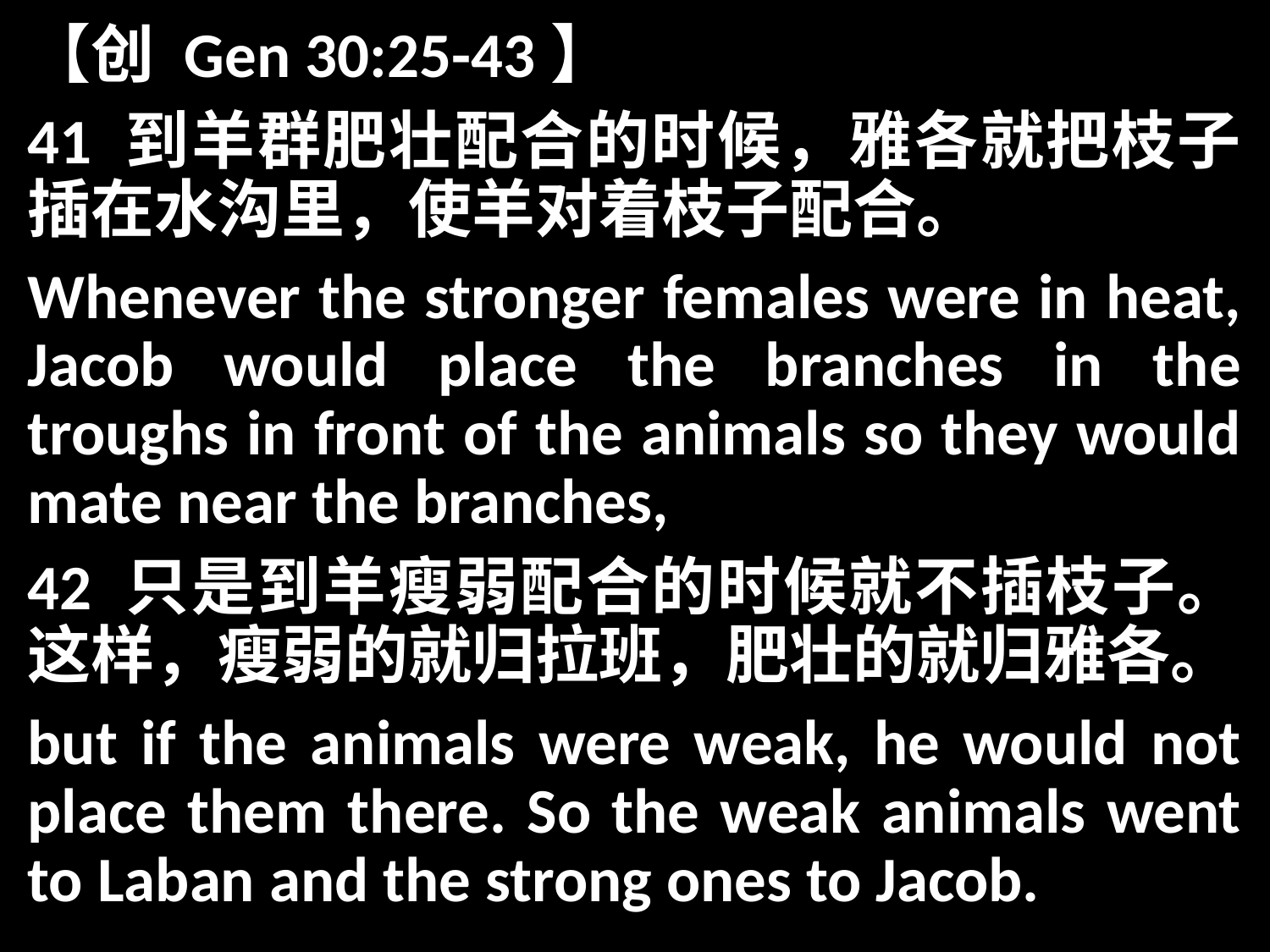

【创 Gen 30:25-43】
41 到羊群肥壮配合的时候，雅各就把枝子插在水沟里，使羊对着枝子配合。
Whenever the stronger females were in heat, Jacob would place the branches in the troughs in front of the animals so they would mate near the branches,
42 只是到羊瘦弱配合的时候就不插枝子。这样，瘦弱的就归拉班，肥壮的就归雅各。
but if the animals were weak, he would not place them there. So the weak animals went to Laban and the strong ones to Jacob.